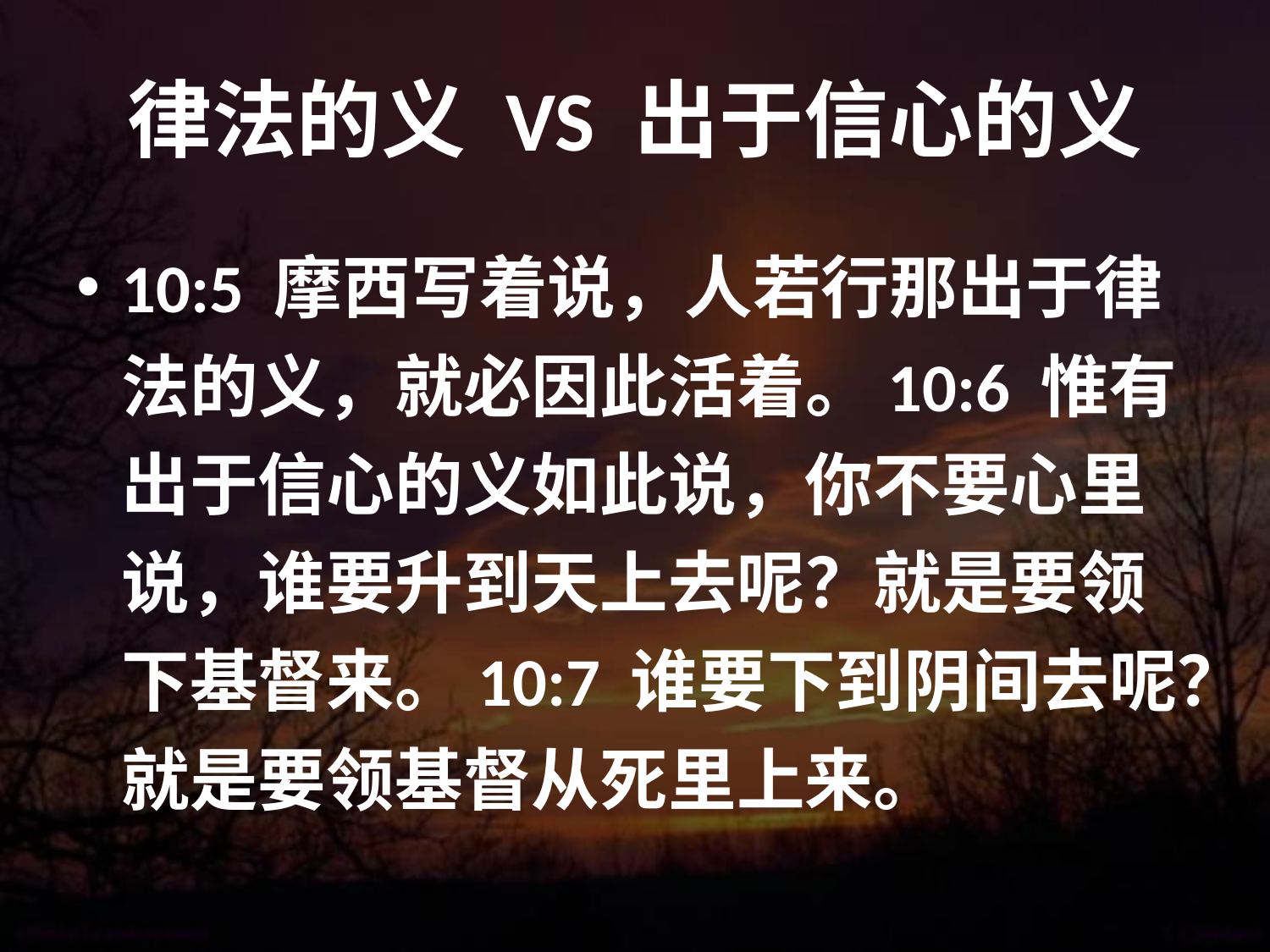

# 律法的义 VS 出于信心的义
10:5 摩西写着说，人若行那出于律法的义，就必因此活着。10:6 惟有出于信心的义如此说，你不要心里说，谁要升到天上去呢？就是要领下基督来。10:7 谁要下到阴间去呢？就是要领基督从死里上来。